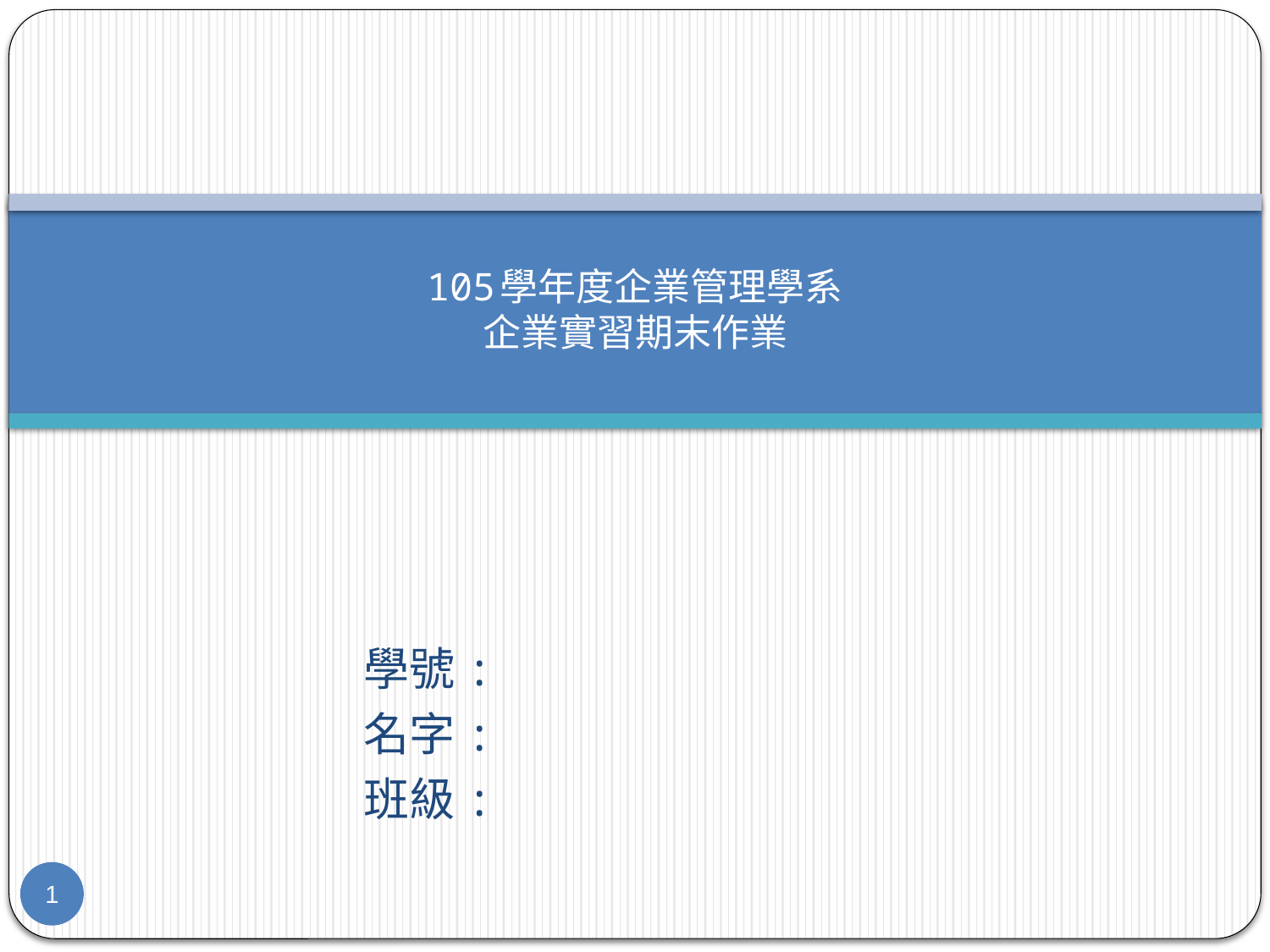

# 105學年度企業管理學系 企業實習期末作業
學號:
名字:
班級:
1